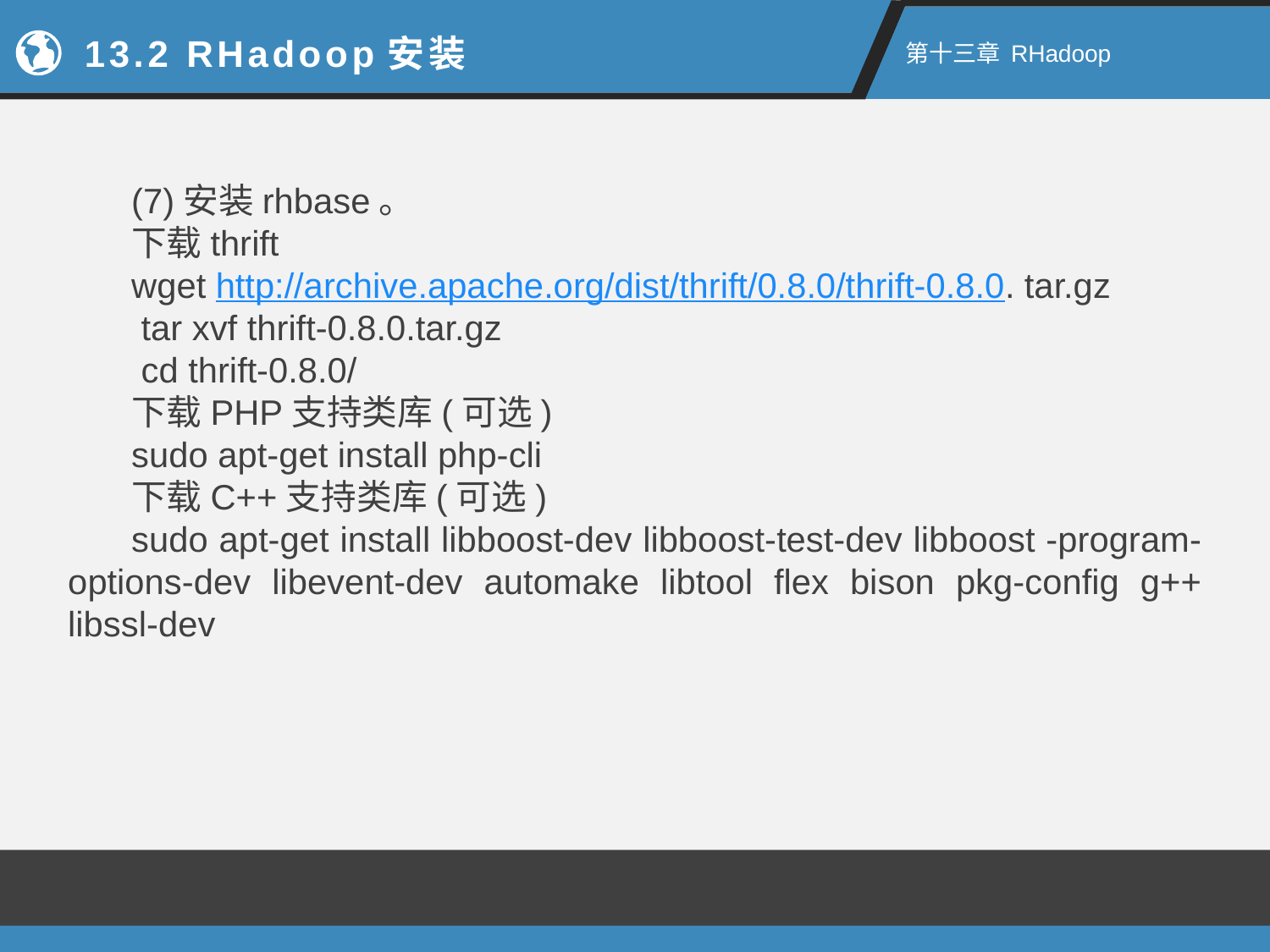

13.2 RHadoop安装

第十三章 RHadoop
(7)安装rhbase。
下载thrift
wget http://archive.apache.org/dist/thrift/0.8.0/thrift-0.8.0. tar.gz
 tar xvf thrift-0.8.0.tar.gz
 cd thrift-0.8.0/
下载PHP支持类库(可选)
sudo apt-get install php-cli
下载C++支持类库(可选)
sudo apt-get install libboost-dev libboost-test-dev libboost -program-options-dev libevent-dev automake libtool flex bison pkg-config g++ libssl-dev